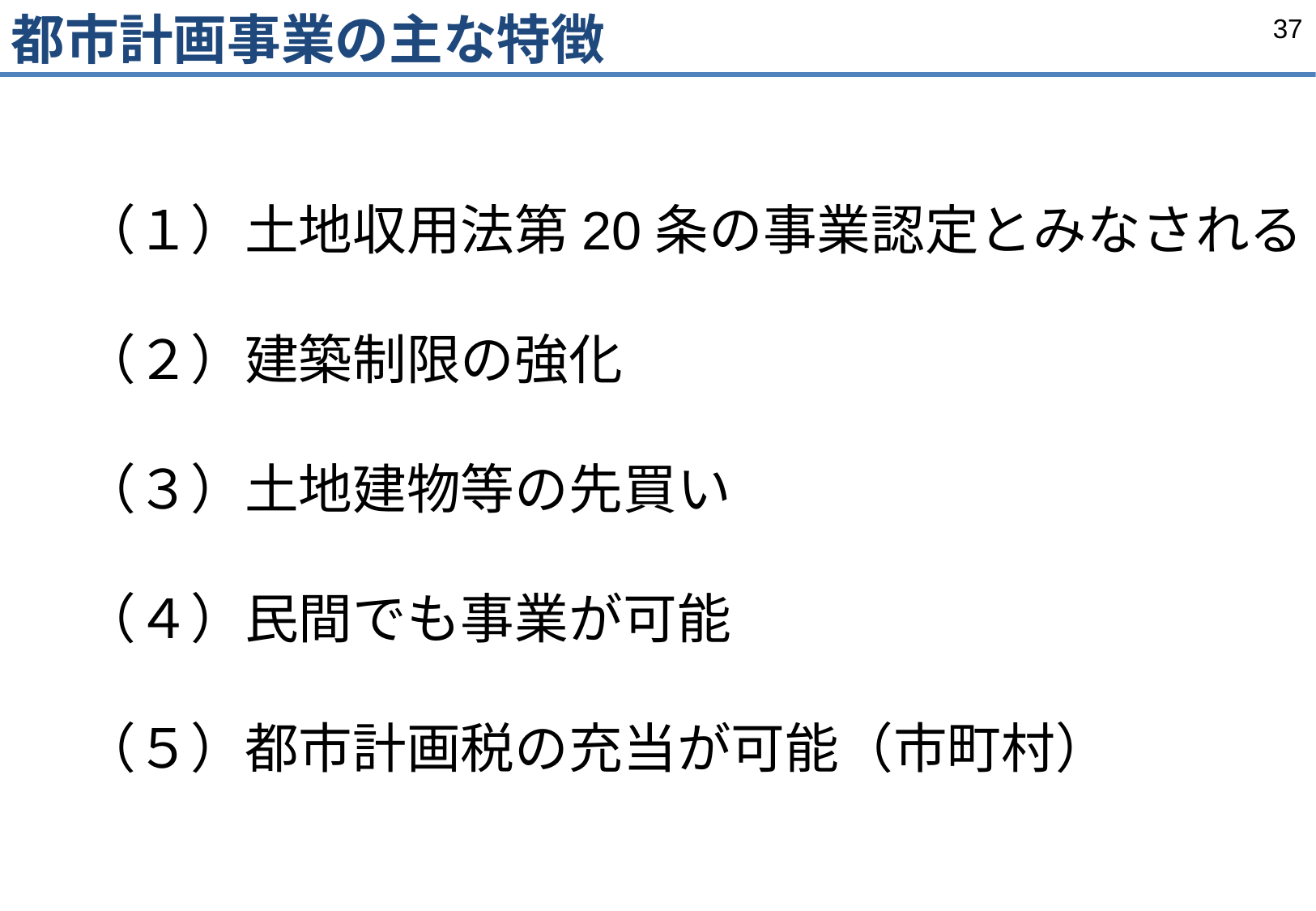

都市計画事業の主な特徴
（１）土地収用法第20条の事業認定とみなされる

（２）建築制限の強化

（３）土地建物等の先買い

（４）民間でも事業が可能

（５）都市計画税の充当が可能（市町村）